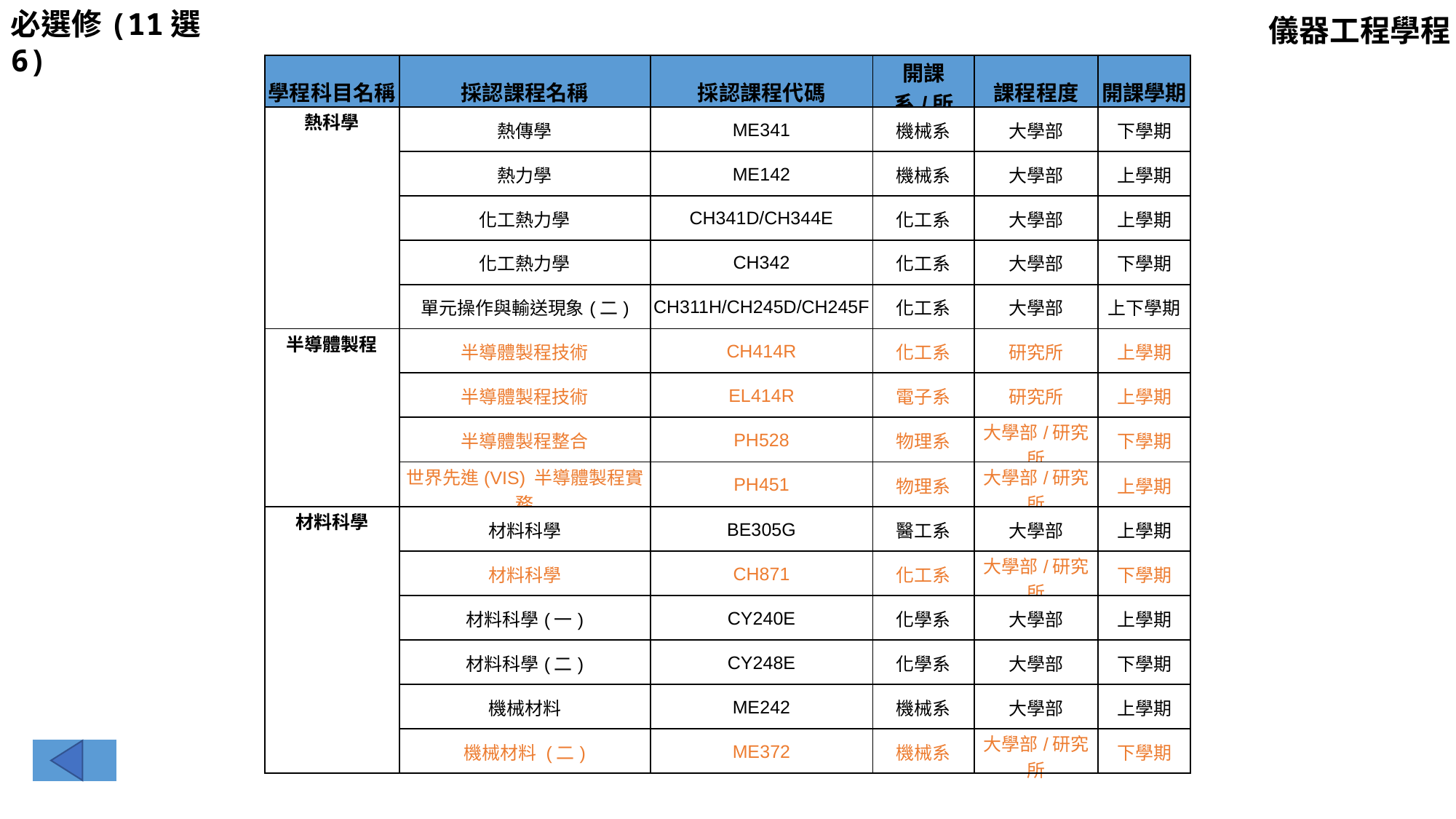

必選修(11選6)
儀器工程學程
| 學程科目名稱 | 採認課程名稱 | 採認課程代碼 | 開課系/所 | 課程程度 | 開課學期 |
| --- | --- | --- | --- | --- | --- |
| 熱科學 | 熱傳學 | ME341 | 機械系 | 大學部 | 下學期 |
|  | 熱力學 | ME142 | 機械系 | 大學部 | 上學期 |
|  | 化工熱力學 | CH341D/CH344E | 化工系 | 大學部 | 上學期 |
|  | 化工熱力學 | CH342 | 化工系 | 大學部 | 下學期 |
|  | 單元操作與輸送現象(二) | CH311H/CH245D/CH245F | 化工系 | 大學部 | 上下學期 |
| 半導體製程 | 半導體製程技術 | CH414R | 化工系 | 研究所 | 上學期 |
|  | 半導體製程技術 | EL414R | 電子系 | 研究所 | 上學期 |
|  | 半導體製程整合 | PH528 | 物理系 | 大學部/研究所 | 下學期 |
|  | 世界先進(VIS) 半導體製程實務 | PH451 | 物理系 | 大學部/研究所 | 上學期 |
| 材料科學 | 材料科學 | BE305G | 醫工系 | 大學部 | 上學期 |
|  | 材料科學 | CH871 | 化工系 | 大學部/研究所 | 下學期 |
|  | 材料科學(一) | CY240E | 化學系 | 大學部 | 上學期 |
|  | 材料科學(二) | CY248E | 化學系 | 大學部 | 下學期 |
|  | 機械材料 | ME242 | 機械系 | 大學部 | 上學期 |
|  | 機械材料 (二) | ME372 | 機械系 | 大學部/研究所 | 下學期 |